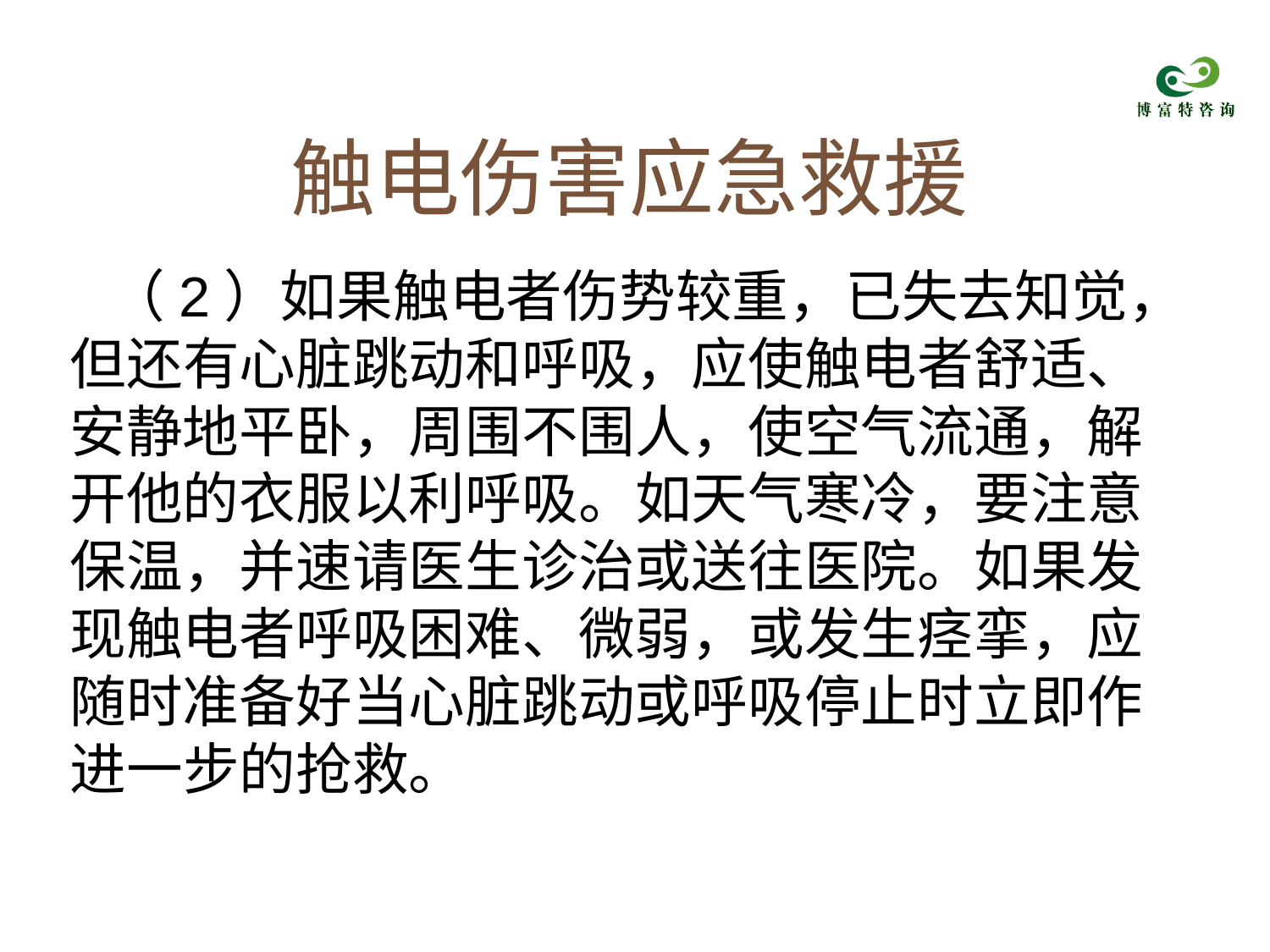

触电伤害应急救援
  （2）如果触电者伤势较重，已失去知觉，但还有心脏跳动和呼吸，应使触电者舒适、安静地平卧，周围不围人，使空气流通，解开他的衣服以利呼吸。如天气寒冷，要注意保温，并速请医生诊治或送往医院。如果发现触电者呼吸困难、微弱，或发生痉挛，应随时准备好当心脏跳动或呼吸停止时立即作进一步的抢救。